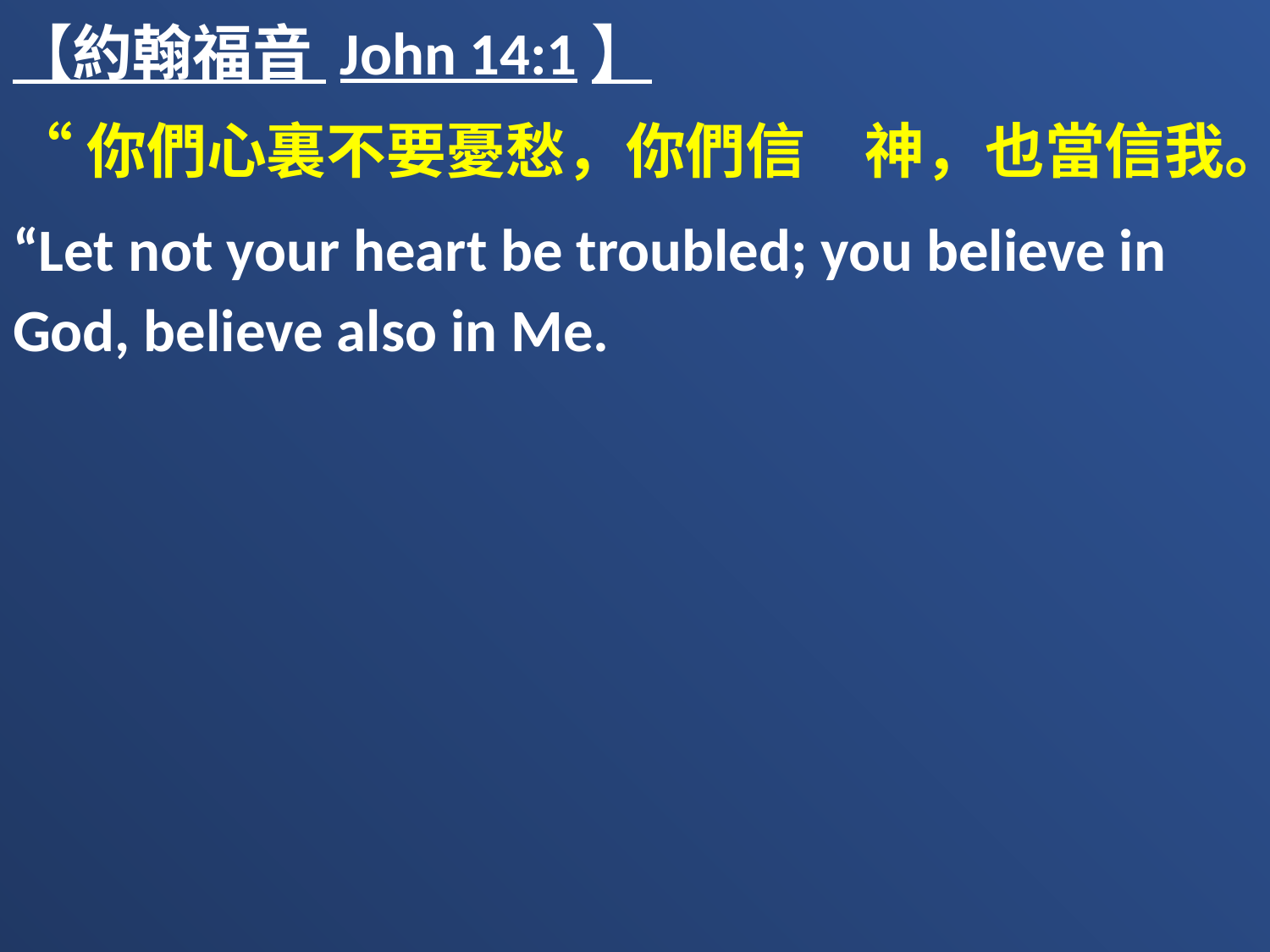

【約翰福音 John 14:1】
“你們心裏不要憂愁，你們信　神，也當信我。
“Let not your heart be troubled; you believe in God, believe also in Me.